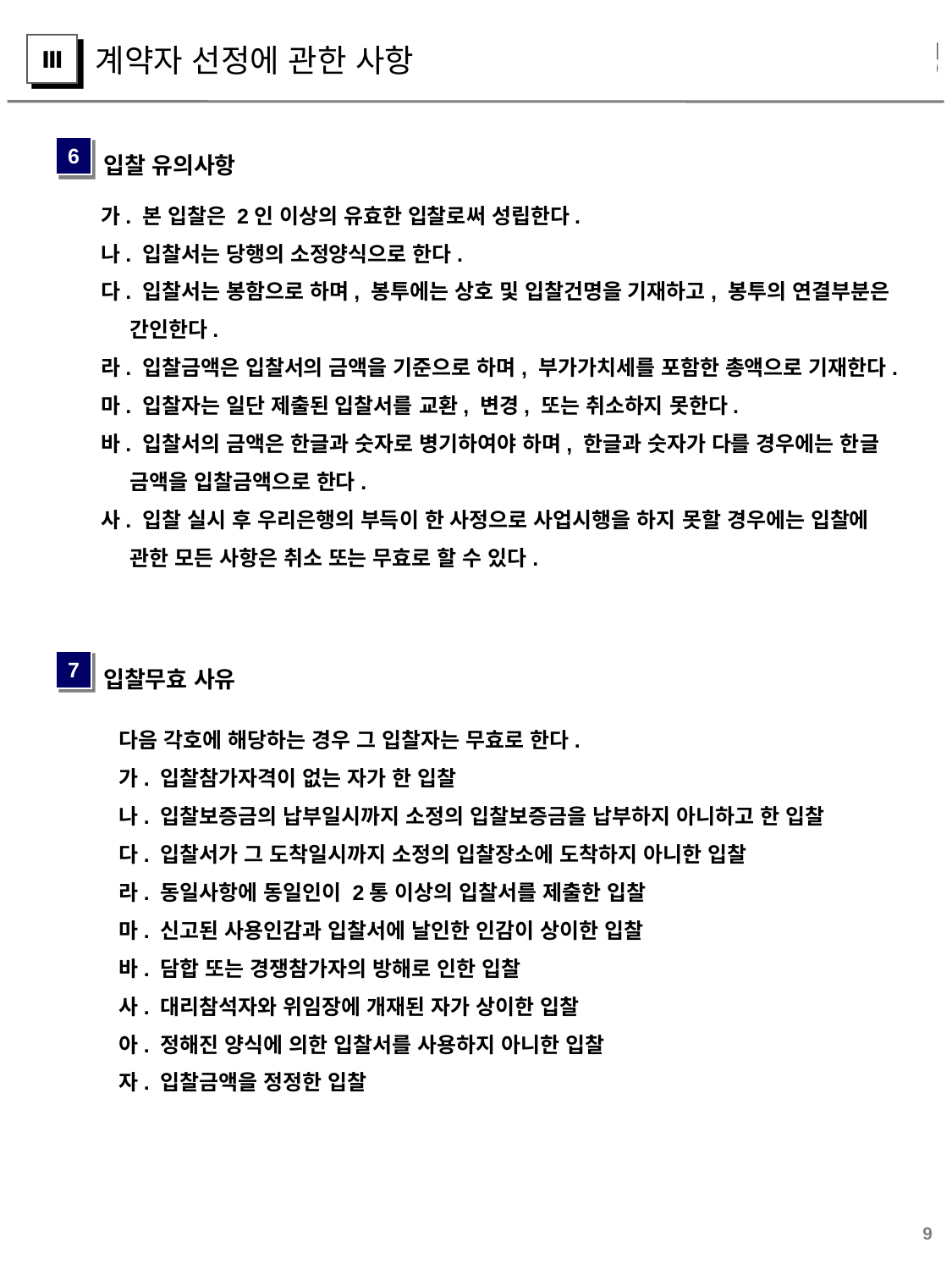

계약자 선정에 관한 사항
Ⅲ
입찰 유의사항
6
가. 본 입찰은 2인 이상의 유효한 입찰로써 성립한다.
나. 입찰서는 당행의 소정양식으로 한다.
다. 입찰서는 봉함으로 하며, 봉투에는 상호 및 입찰건명을 기재하고, 봉투의 연결부분은
    간인한다.
라. 입찰금액은 입찰서의 금액을 기준으로 하며, 부가가치세를 포함한 총액으로 기재한다.
마. 입찰자는 일단 제출된 입찰서를 교환, 변경, 또는 취소하지 못한다.
바. 입찰서의 금액은 한글과 숫자로 병기하여야 하며, 한글과 숫자가 다를 경우에는 한글
    금액을 입찰금액으로 한다.
사. 입찰 실시 후 우리은행의 부득이 한 사정으로 사업시행을 하지 못할 경우에는 입찰에
    관한 모든 사항은 취소 또는 무효로 할 수 있다.
입찰무효 사유
7
다음 각호에 해당하는 경우 그 입찰자는 무효로 한다.
가. 입찰참가자격이 없는 자가 한 입찰
나. 입찰보증금의 납부일시까지 소정의 입찰보증금을 납부하지 아니하고 한 입찰
다. 입찰서가 그 도착일시까지 소정의 입찰장소에 도착하지 아니한 입찰
라. 동일사항에 동일인이 2통 이상의 입찰서를 제출한 입찰
마. 신고된 사용인감과 입찰서에 날인한 인감이 상이한 입찰
바. 담합 또는 경쟁참가자의 방해로 인한 입찰
사. 대리참석자와 위임장에 개재된 자가 상이한 입찰
아. 정해진 양식에 의한 입찰서를 사용하지 아니한 입찰
자. 입찰금액을 정정한 입찰

9